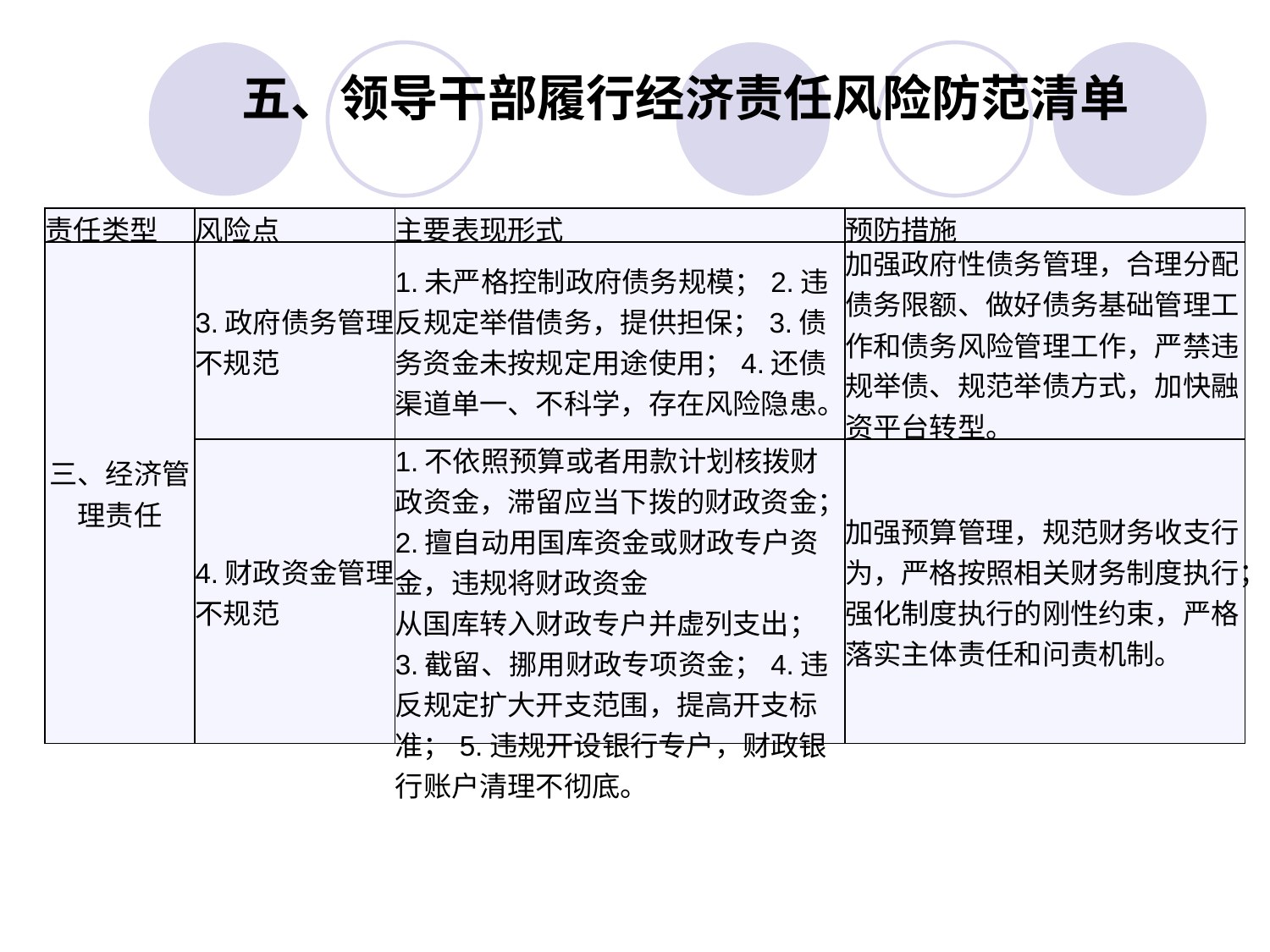

五、领导干部履行经济责任风险防范清单
| 责任类型 | 风险点 | 主要表现形式 | 预防措施 |
| --- | --- | --- | --- |
| 三、经济管理责任 | 3.政府债务管理不规范 | 1.未严格控制政府债务规模；2.违反规定举借债务，提供担保；3.债务资金未按规定用途使用；4.还债渠道单一、不科学，存在风险隐患。 | 加强政府性债务管理，合理分配债务限额、做好债务基础管理工作和债务风险管理工作，严禁违规举债、规范举债方式，加快融资平台转型。 |
|  | 4.财政资金管理不规范 | 1.不依照预算或者用款计划核拨财政资金，滞留应当下拨的财政资金；2.擅自动用国库资金或财政专户资金，违规将财政资金 从国库转入财政专户并虚列支出；3.截留、挪用财政专项资金；4.违反规定扩大开支范围，提高开支标准；5.违规开设银行专户，财政银行账户清理不彻底。 | 加强预算管理，规范财务收支行为，严格按照相关财务制度执行；强化制度执行的刚性约束，严格落实主体责任和问责机制。 |